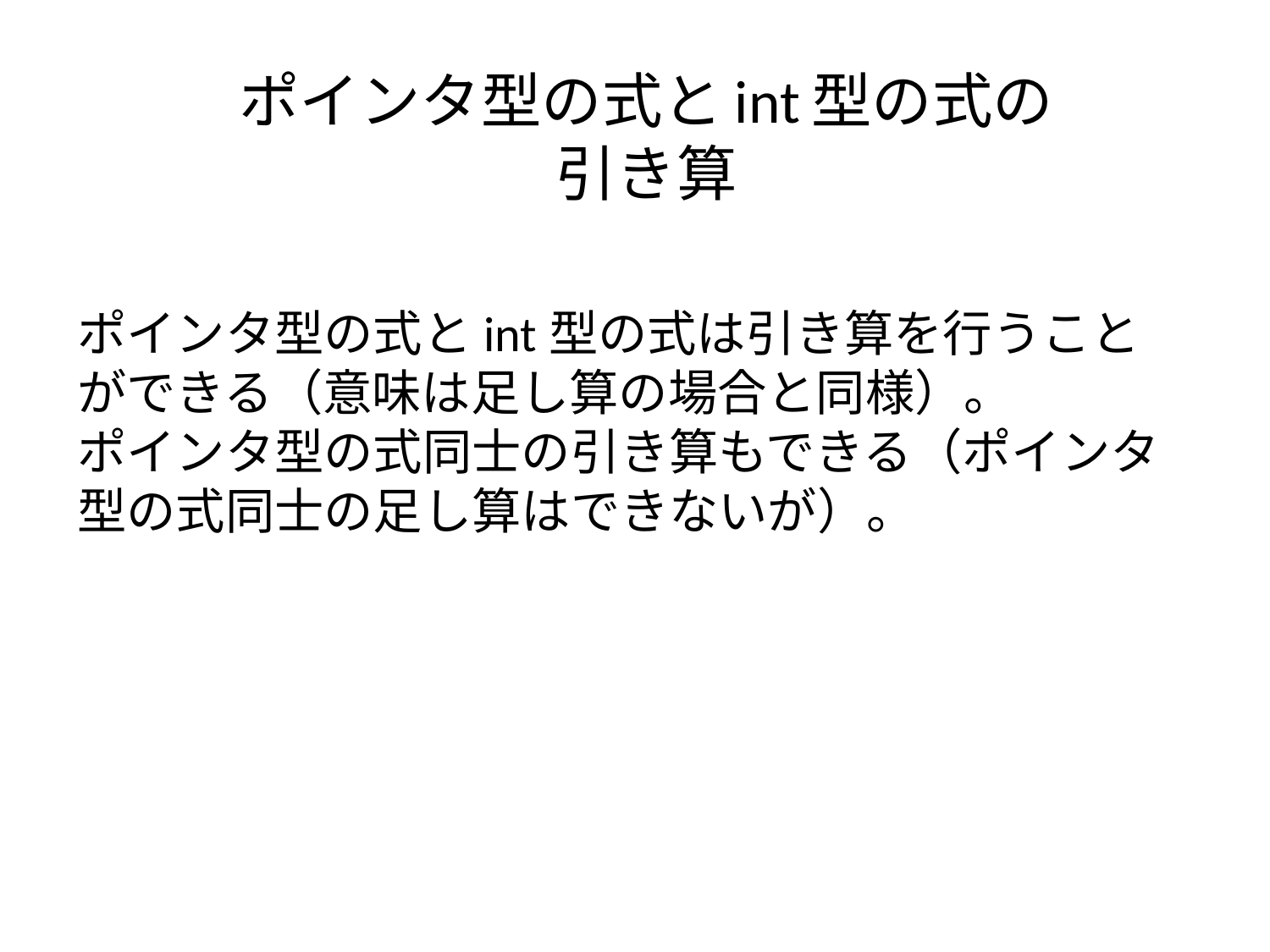

# ポインタ型の式とint型の式の 引き算
ポインタ型の式とint型の式は引き算を行うことができる（意味は足し算の場合と同様）。
ポインタ型の式同士の引き算もできる（ポインタ型の式同士の足し算はできないが）。